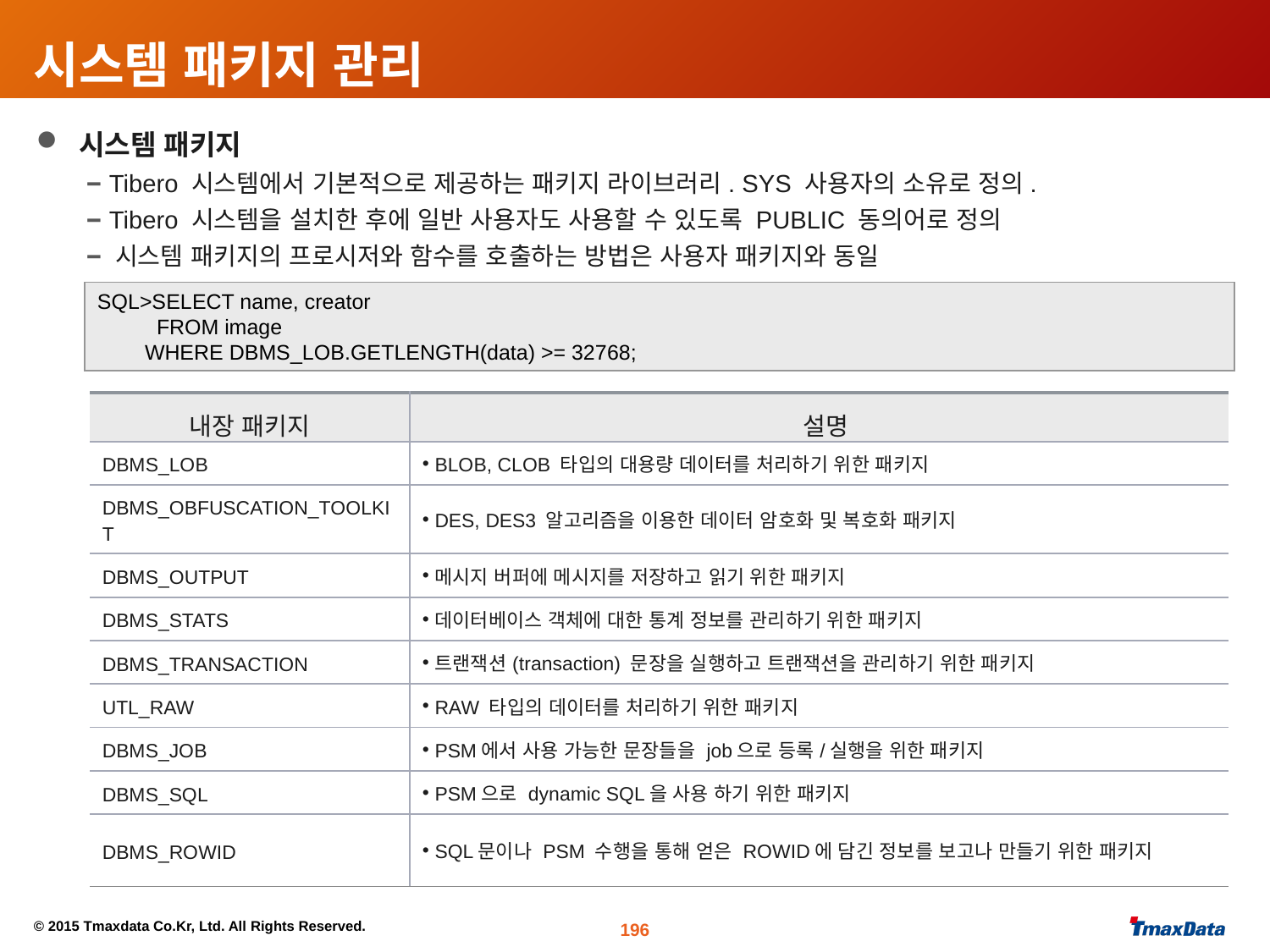

# 시스템 패키지 관리
 시스템 패키지
 Tibero 시스템에서 기본적으로 제공하는 패키지 라이브러리. SYS 사용자의 소유로 정의.
 Tibero 시스템을 설치한 후에 일반 사용자도 사용할 수 있도록 PUBLIC 동의어로 정의
 시스템 패키지의 프로시저와 함수를 호출하는 방법은 사용자 패키지와 동일
SQL>SELECT name, creator
          FROM image
        WHERE DBMS_LOB.GETLENGTH(data) >= 32768;
| 내장 패키지 | 설명 |
| --- | --- |
| DBMS\_LOB | BLOB, CLOB 타입의 대용량 데이터를 처리하기 위한 패키지 |
| DBMS\_OBFUSCATION\_TOOLKIT | DES, DES3 알고리즘을 이용한 데이터 암호화 및 복호화 패키지 |
| DBMS\_OUTPUT | 메시지 버퍼에 메시지를 저장하고 읽기 위한 패키지 |
| DBMS\_STATS | 데이터베이스 객체에 대한 통계 정보를 관리하기 위한 패키지 |
| DBMS\_TRANSACTION | 트랜잭션(transaction) 문장을 실행하고 트랜잭션을 관리하기 위한 패키지 |
| UTL\_RAW | RAW 타입의 데이터를 처리하기 위한 패키지 |
| DBMS\_JOB | PSM에서 사용 가능한 문장들을 job으로 등록/실행을 위한 패키지 |
| DBMS\_SQL | PSM으로 dynamic SQL을 사용 하기 위한 패키지 |
| DBMS\_ROWID | SQL문이나 PSM 수행을 통해 얻은 ROWID에 담긴 정보를 보고나 만들기 위한 패키지 |